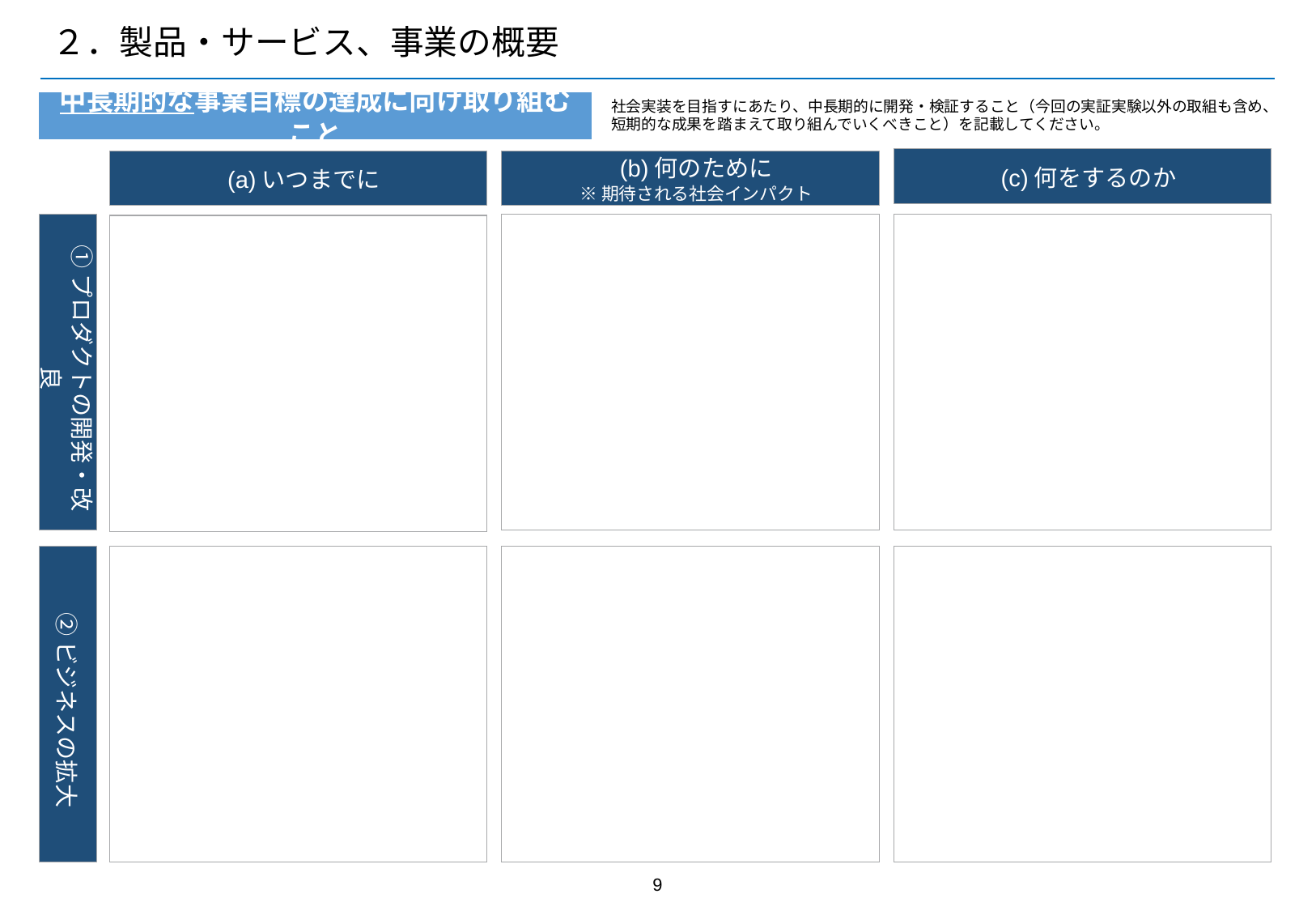

# ２．製品・サービス、事業の概要
社会実装を目指すにあたり、中長期的に開発・検証すること（今回の実証実験以外の取組も含め、短期的な成果を踏まえて取り組んでいくべきこと）を記載してください。
中長期的な事業目標の達成に向け取り組むこと
(c)何をするのか
(b)何のために
※期待される社会インパクト
(a)いつまでに

①プロダクトの開発・改良

②ビジネスの拡大